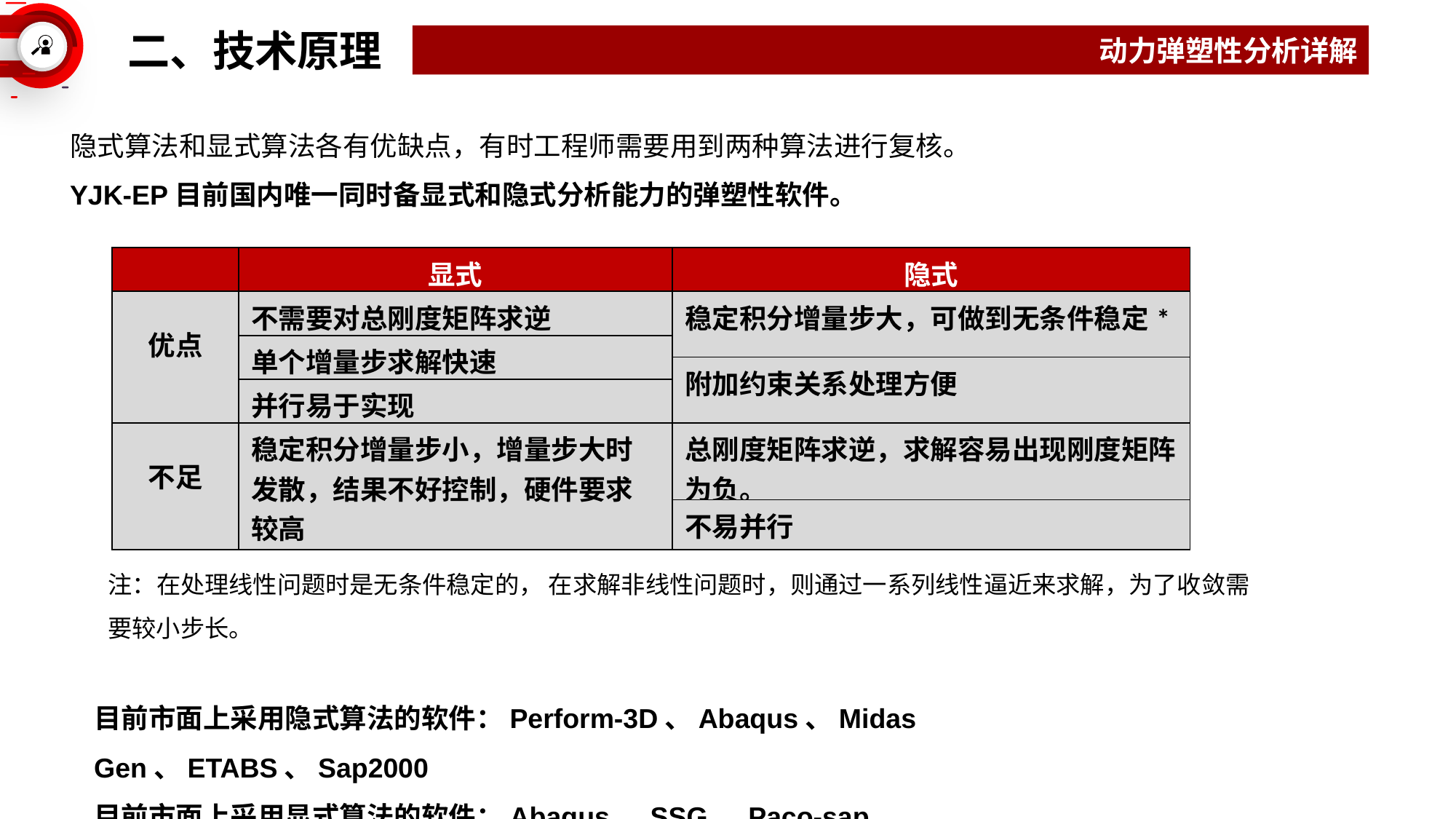

二、技术原理
动力弹塑性分析详解

隐式算法和显式算法各有优缺点，有时工程师需要用到两种算法进行复核。
YJK-EP目前国内唯一同时备显式和隐式分析能力的弹塑性软件。
|  | 显式 | 隐式 |
| --- | --- | --- |
| 优点 | 不需要对总刚度矩阵求逆 | 稳定积分增量步大，可做到无条件稳定\* |
|  | 单个增量步求解快速 |  |
|  |  | 附加约束关系处理方便 |
|  | 并行易于实现 |  |
| 不足 | 稳定积分增量步小，增量步大时发散，结果不好控制，硬件要求较高 | 总刚度矩阵求逆，求解容易出现刚度矩阵为负。 |
|  |  | 不易并行 |
注：在处理线性问题时是无条件稳定的， 在求解非线性问题时，则通过一系列线性逼近来求解，为了收敛需要较小步长。

目前市面上采用隐式算法的软件：Perform-3D、Abaqus、Midas Gen、ETABS、Sap2000
目前市面上采用显式算法的软件：Abaqus、SSG、Paco-sap